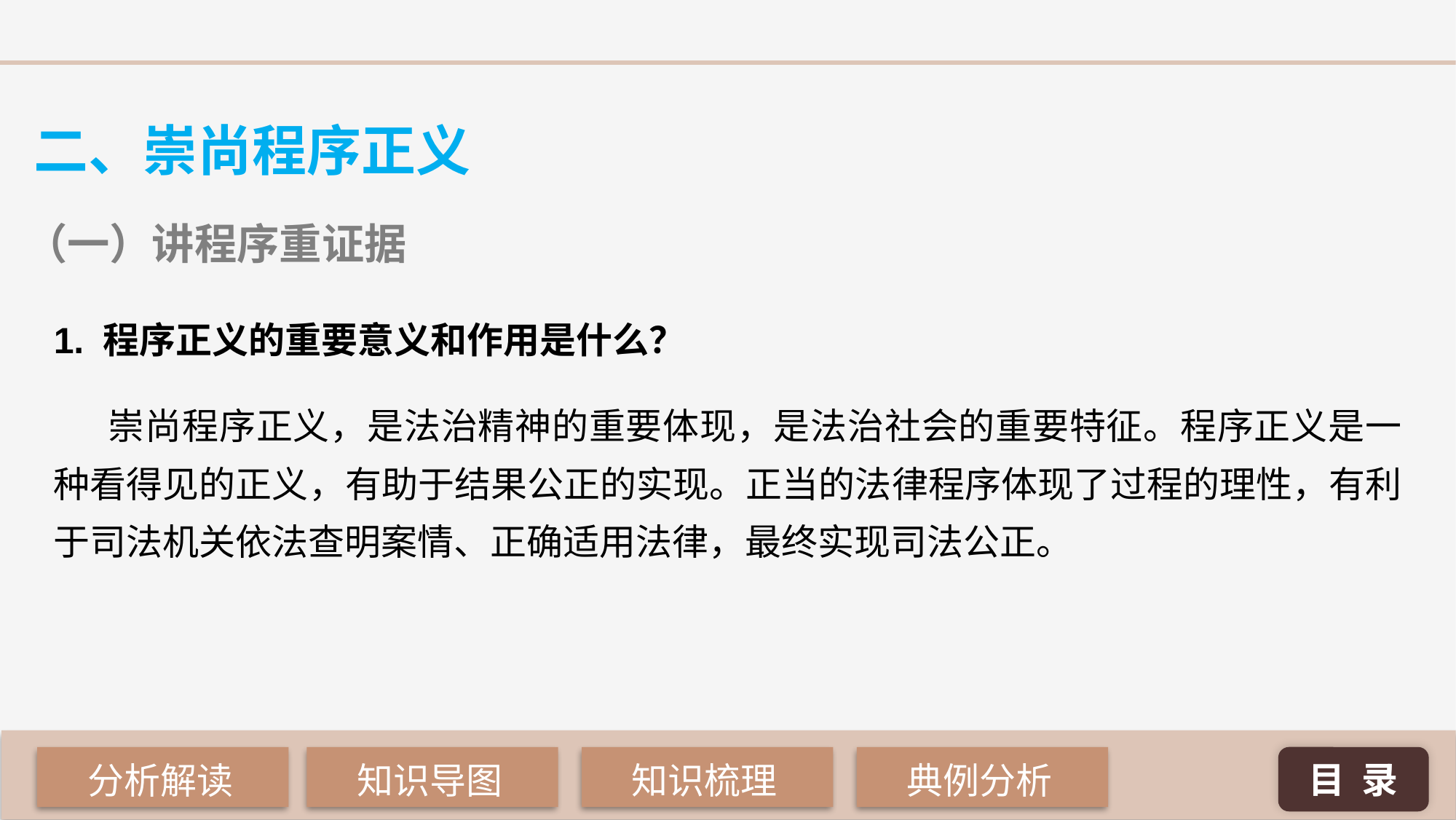

二、崇尚程序正义
（一）讲程序重证据
1. 程序正义的重要意义和作用是什么？
崇尚程序正义，是法治精神的重要体现，是法治社会的重要特征。程序正义是一种看得见的正义，有助于结果公正的实现。正当的法律程序体现了过程的理性，有利于司法机关依法查明案情、正确适用法律，最终实现司法公正。